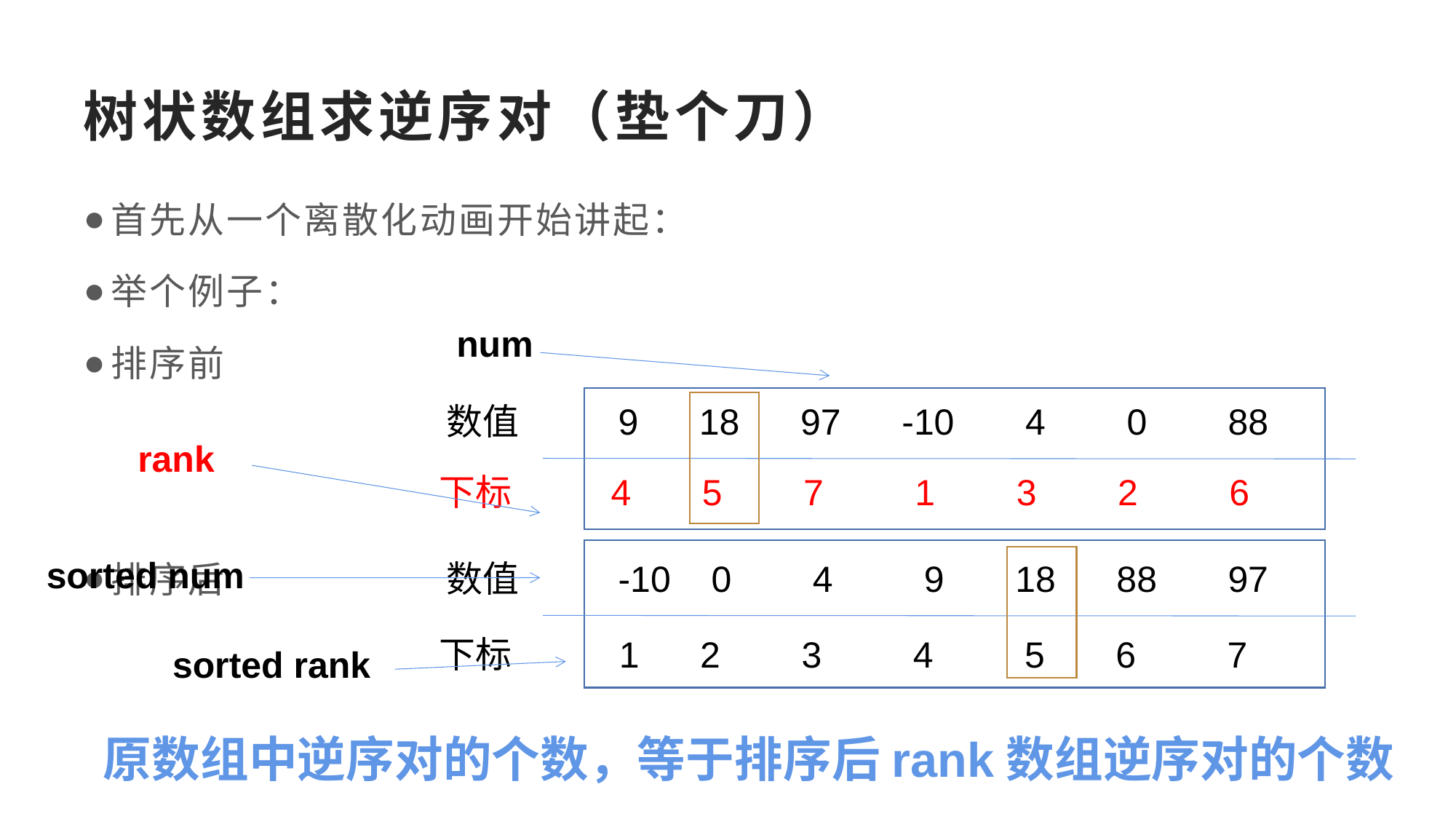

# 树状数组求逆序对（垫个刀）
首先从一个离散化动画开始讲起：
举个例子：
排序前

排序后

num

 数值           9      18      97      -10       4        0        88
rank
下标           4       5        7         1        3        2         6

sorted num

 数值           -10    0        4         9       18      88       97
下标            1      2        3         4         5       6         7
sorted rank
原数组中逆序对的个数，等于排序后rank数组逆序对的个数